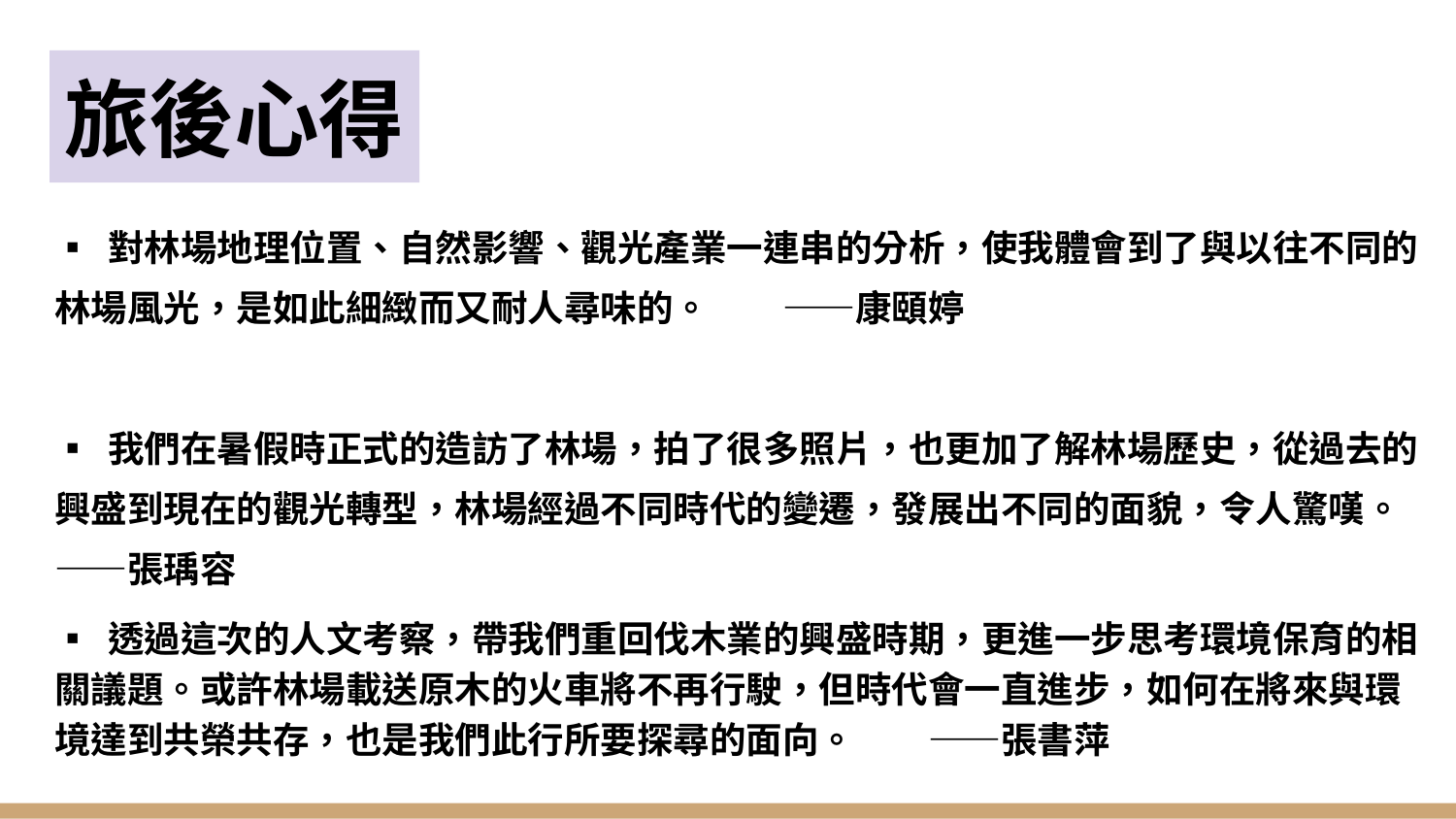

# 旅後心得
▪ 對林場地理位置、自然影響、觀光產業一連串的分析，使我體會到了與以往不同的林場風光，是如此細緻而又耐人尋味的。	——康頤婷
▪ 我們在暑假時正式的造訪了林場，拍了很多照片，也更加了解林場歷史，從過去的興盛到現在的觀光轉型，林場經過不同時代的變遷，發展出不同的面貌，令人驚嘆。 ——張瑀容
▪ 透過這次的人文考察，帶我們重回伐木業的興盛時期，更進一步思考環境保育的相關議題。或許林場載送原木的火車將不再行駛，但時代會一直進步，如何在將來與環境達到共榮共存，也是我們此行所要探尋的面向。	——張書萍